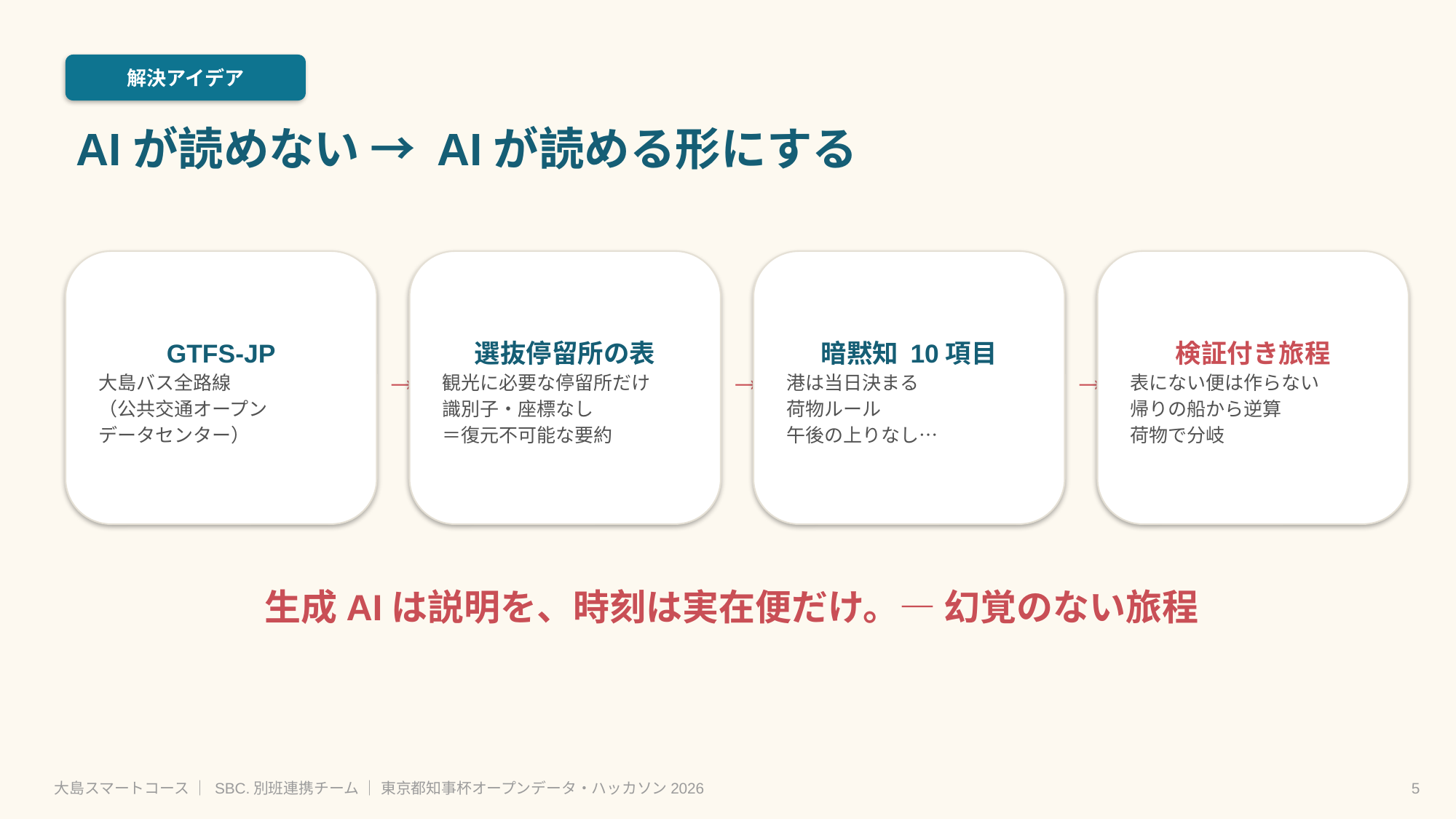

解決アイデア
AIが読めない → AIが読める形にする
GTFS-JP
大島バス全路線
（公共交通オープン
データセンター）
選抜停留所の表
観光に必要な停留所だけ
識別子・座標なし
＝復元不可能な要約
暗黙知 10項目
港は当日決まる
荷物ルール
午後の上りなし…
検証付き旅程
表にない便は作らない
帰りの船から逆算
荷物で分岐
→
→
→
生成AIは説明を、時刻は実在便だけ。— 幻覚のない旅程
大島スマートコース ｜ SBC.別班連携チーム ｜ 東京都知事杯オープンデータ・ハッカソン2026
5